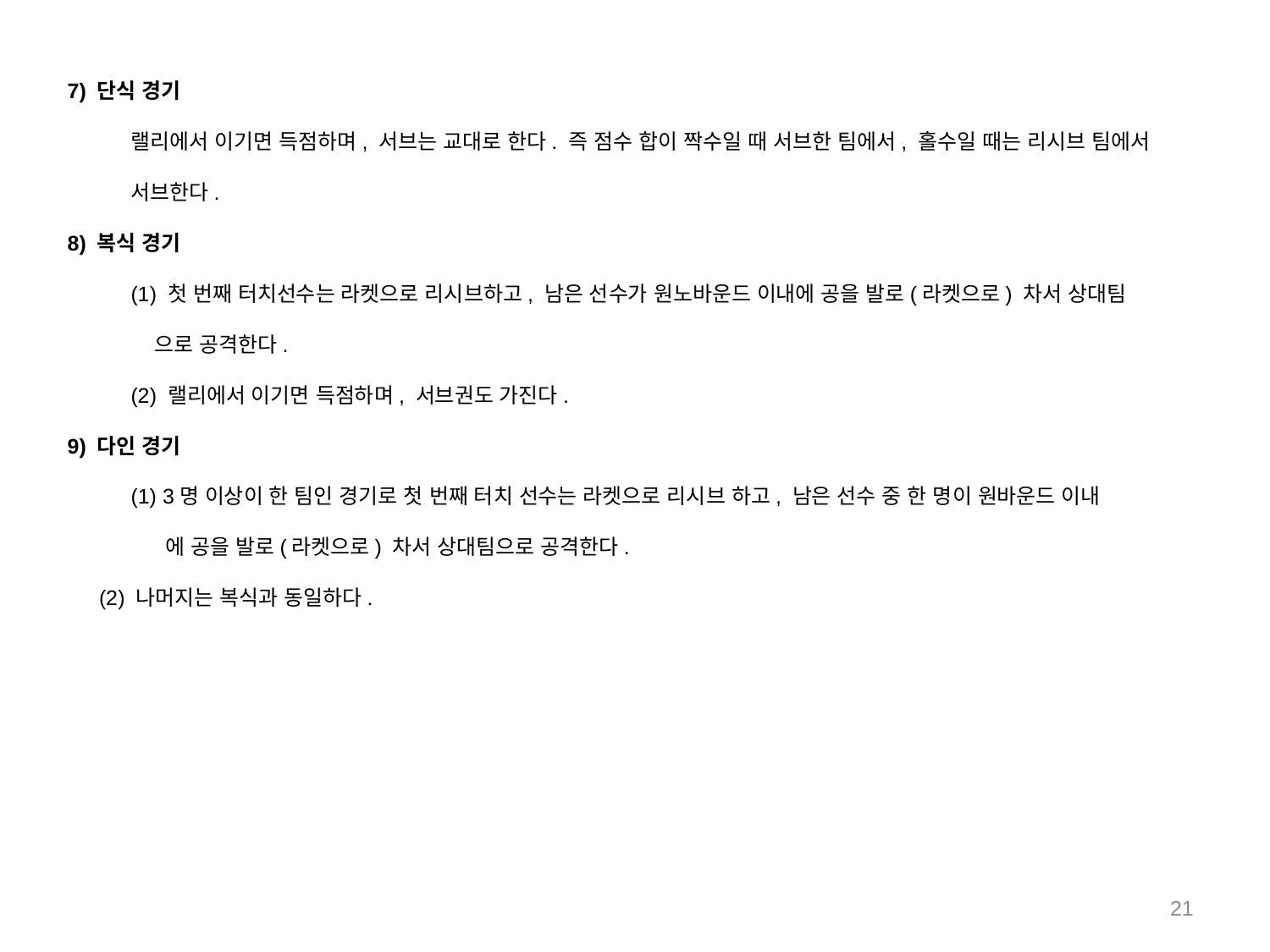

7) 단식 경기
랠리에서 이기면 득점하며, 서브는 교대로 한다. 즉 점수 합이 짝수일 때 서브한 팀에서, 홀수일 때는 리시브 팀에서 서브한다.
8) 복식 경기
(1) 첫 번째 터치선수는 라켓으로 리시브하고, 남은 선수가 원노바운드 이내에 공을 발로(라켓으로) 차서 상대팀
    으로 공격한다.
(2) 랠리에서 이기면 득점하며, 서브권도 가진다.
9) 다인 경기
3명 이상이 한 팀인 경기로 첫 번째 터치 선수는 라켓으로 리시브 하고, 남은 선수 중 한 명이 원바운드 이내
     에 공을 발로(라켓으로) 차서 상대팀으로 공격한다.
(2) 나머지는 복식과 동일하다.

21